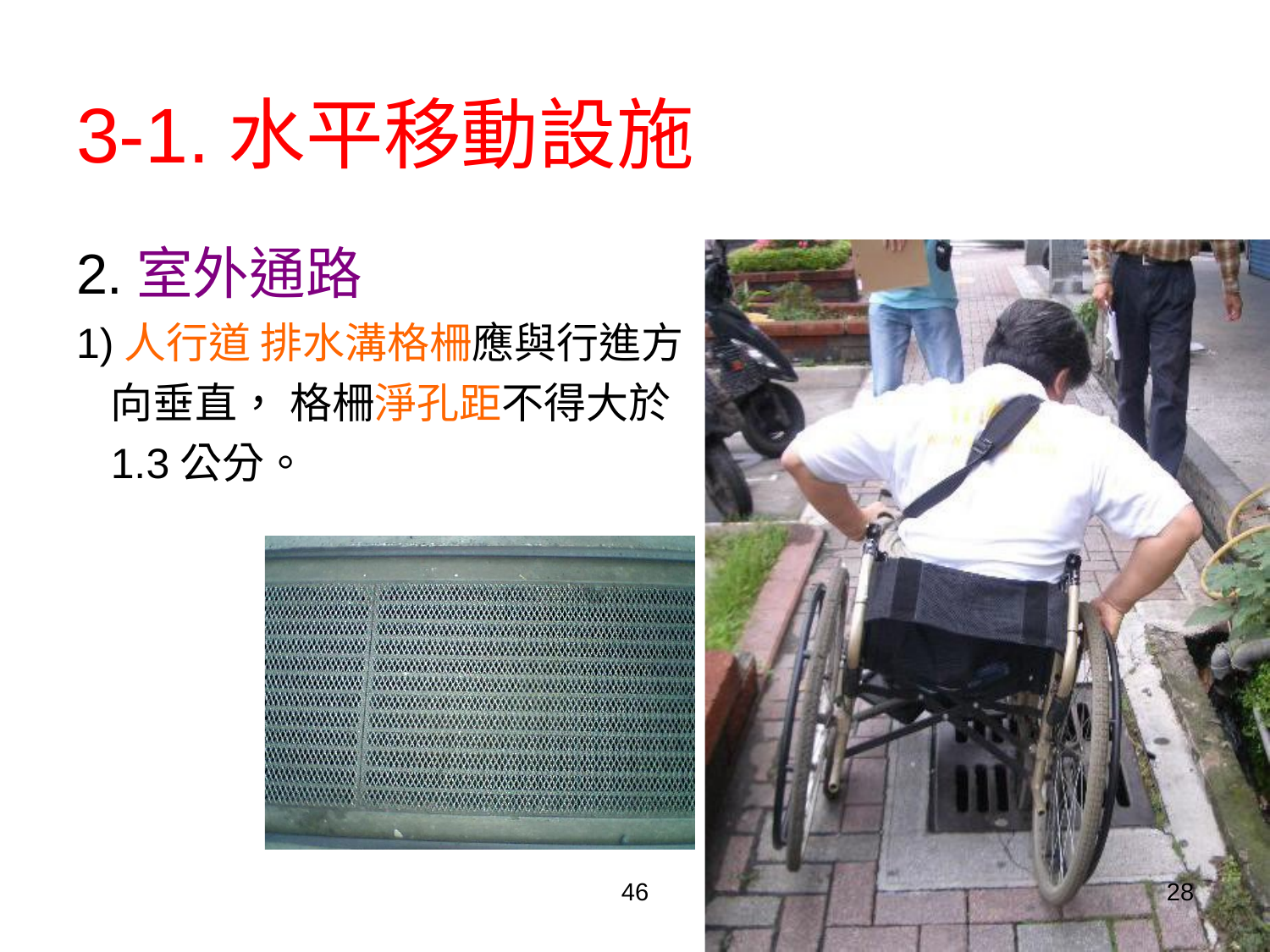

# 3-1.水平移動設施
2.室外通路
1)人行道 排水溝格柵應與行進方向垂直， 格柵淨孔距不得大於1.3公分。

46
28